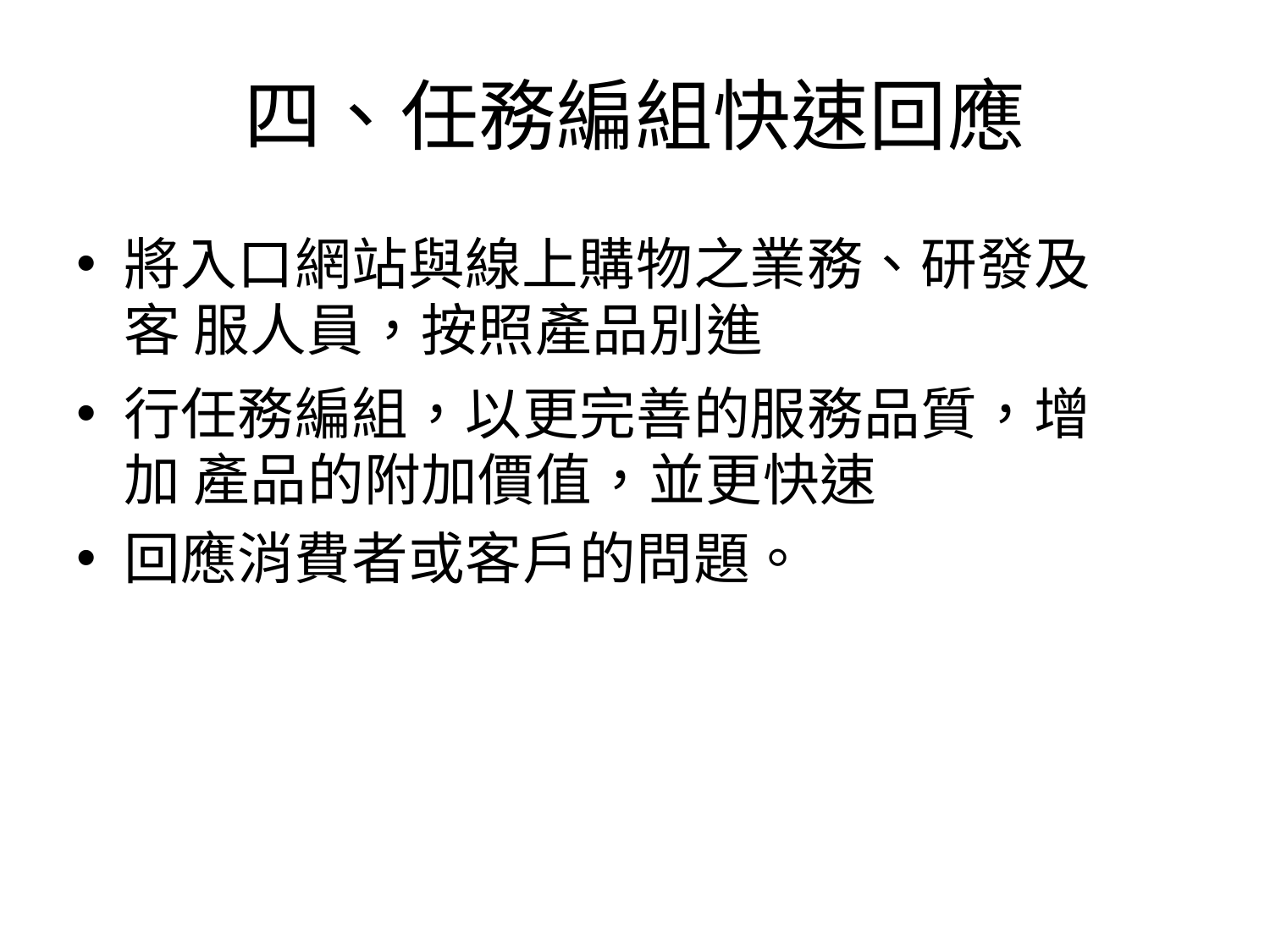

# 四、任務編組快速回應
將入口網站與線上購物之業務、研發及客 服人員，按照產品別進
行任務編組，以更完善的服務品質，增加 產品的附加價值，並更快速
回應消費者或客戶的問題。